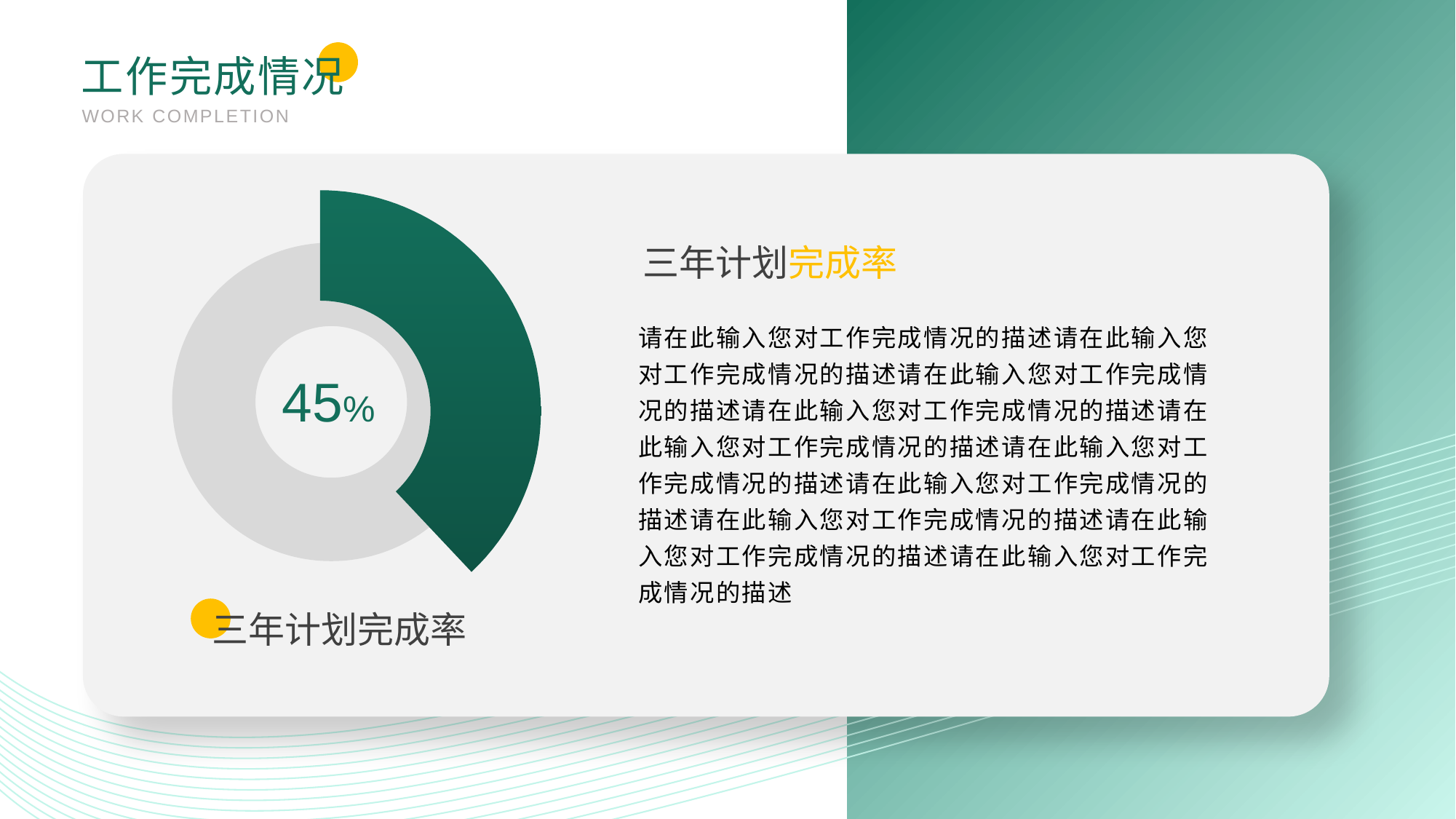

工作完成情况
WORK COMPLETION

### Chart

| Category | 销售额 |
|---|---|
| 第一季度 | 0.45 |
| 第二季度 | 0.735 |
三年计划完成率

请在此输入您对工作完成情况的描述请在此输入您对工作完成情况的描述请在此输入您对工作完成情况的描述请在此输入您对工作完成情况的描述请在此输入您对工作完成情况的描述请在此输入您对工作完成情况的描述请在此输入您对工作完成情况的描述请在此输入您对工作完成情况的描述请在此输入您对工作完成情况的描述请在此输入您对工作完成情况的描述
45%

三年计划完成率